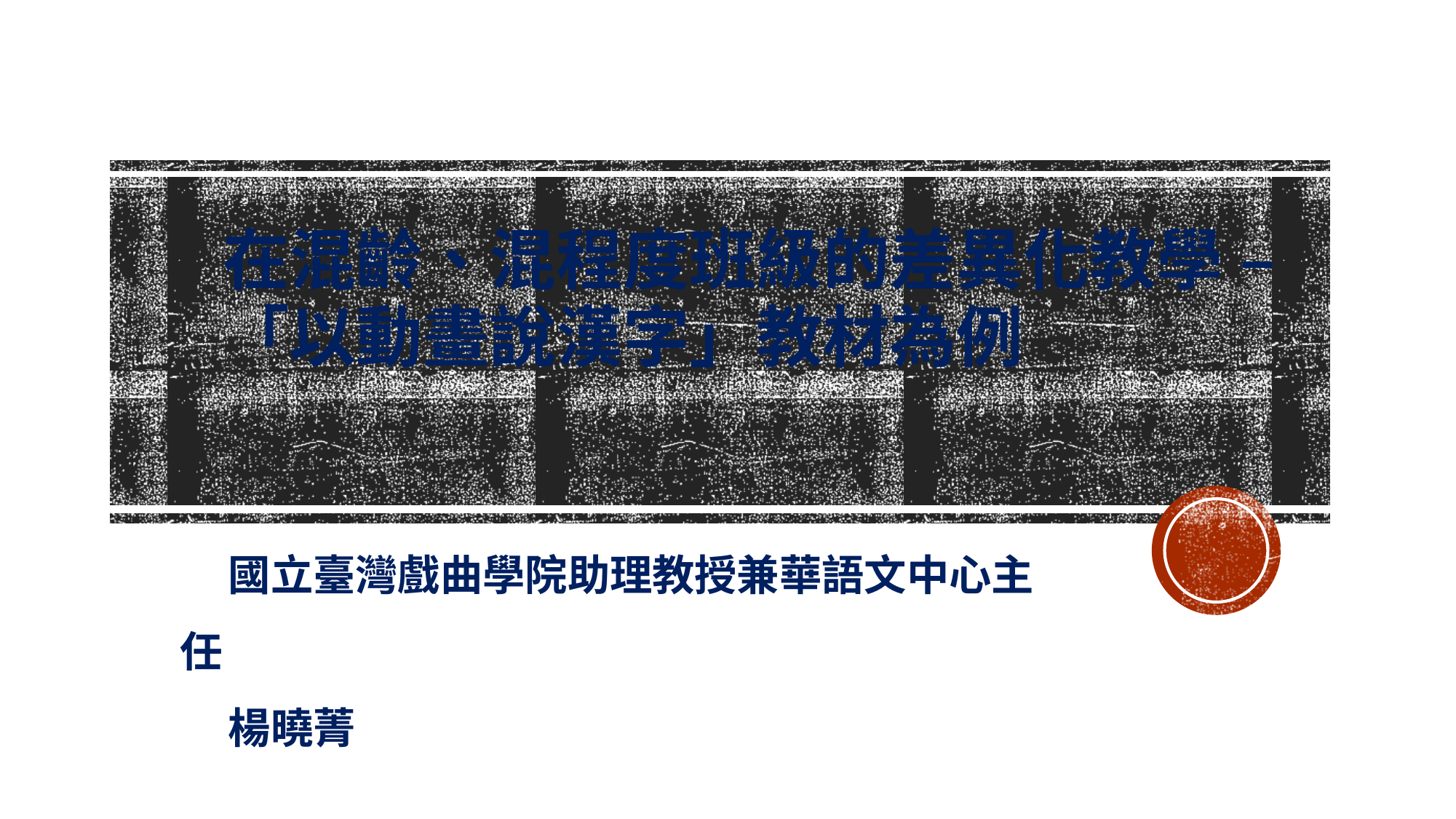

# 在混齡、混程度班級的差異化教學 –「以動畫說漢字」教材為例
    國立臺灣戲曲學院助理教授兼華語文中心主任
    楊曉菁